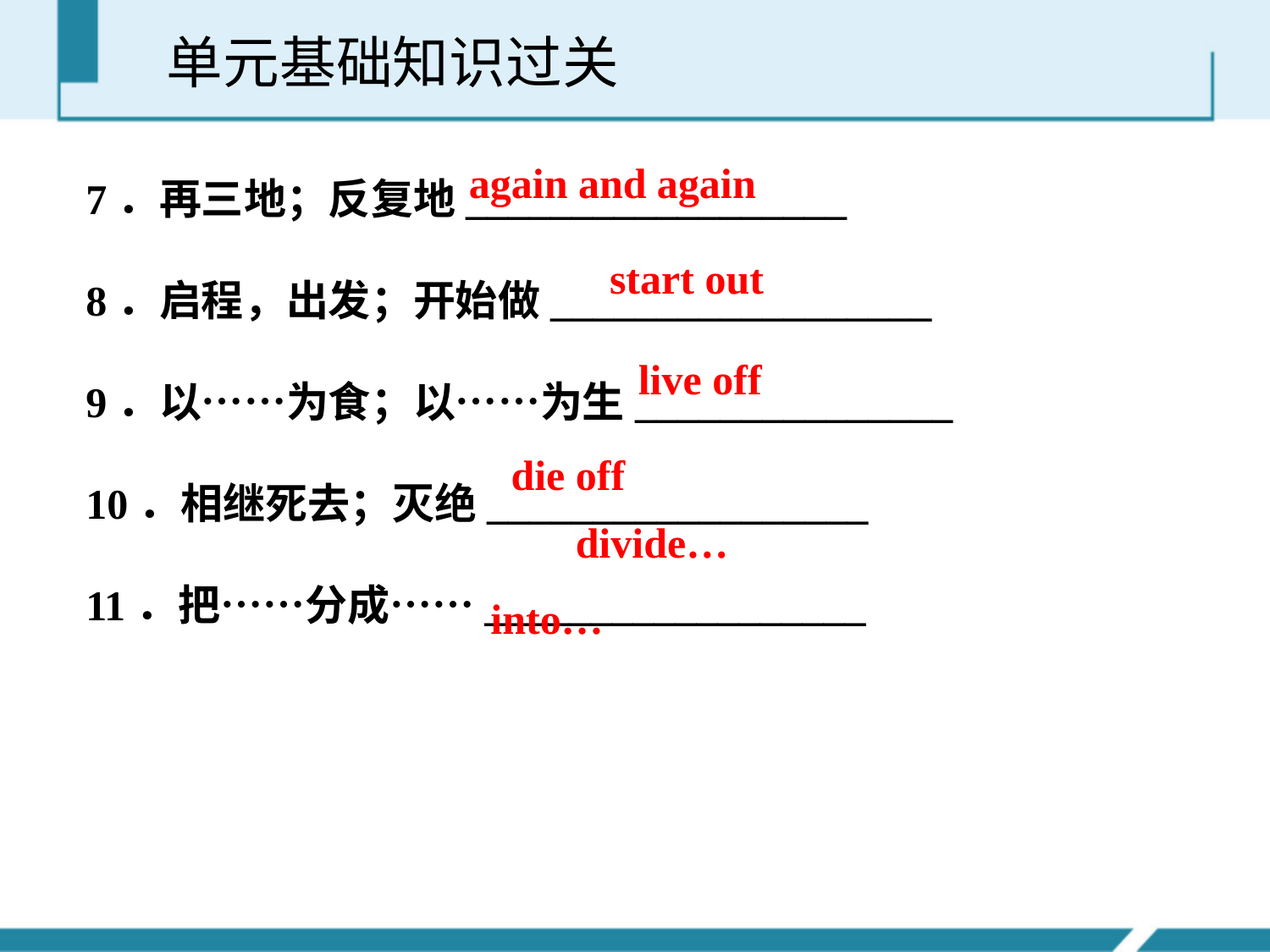

单元基础知识过关
7．再三地；反复地__________________
8．启程，出发；开始做__________________
9．以……为食；以……为生_______________
10．相继死去；灭绝__________________
11．把……分成……__________________
again and again
start out
live off
die off
divide…into…